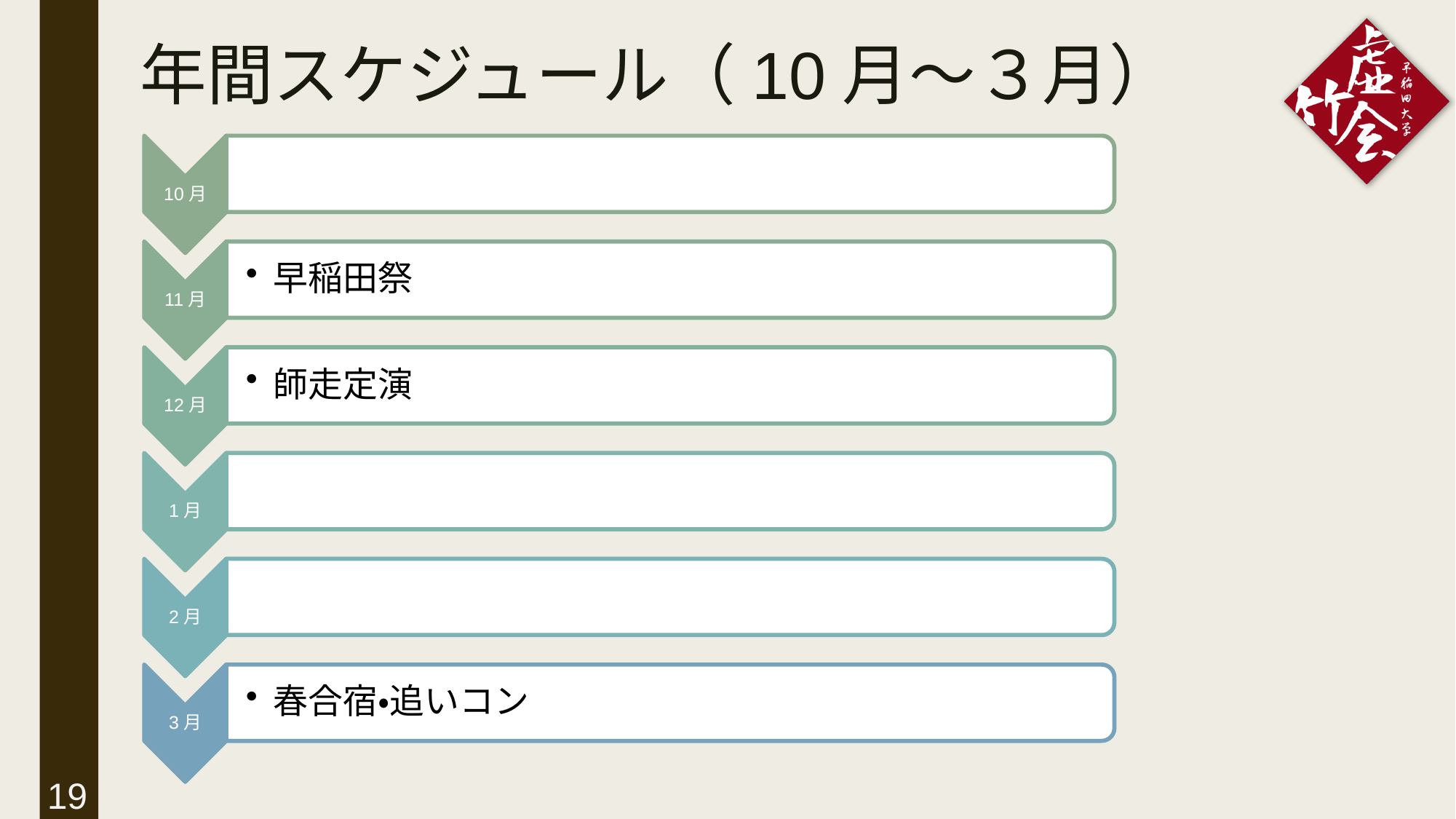

# 年間スケジュール（10月～３月）
10月

11月
早稲田祭
12月
師走定演

1月

2月
3月
春合宿・追いコン
19